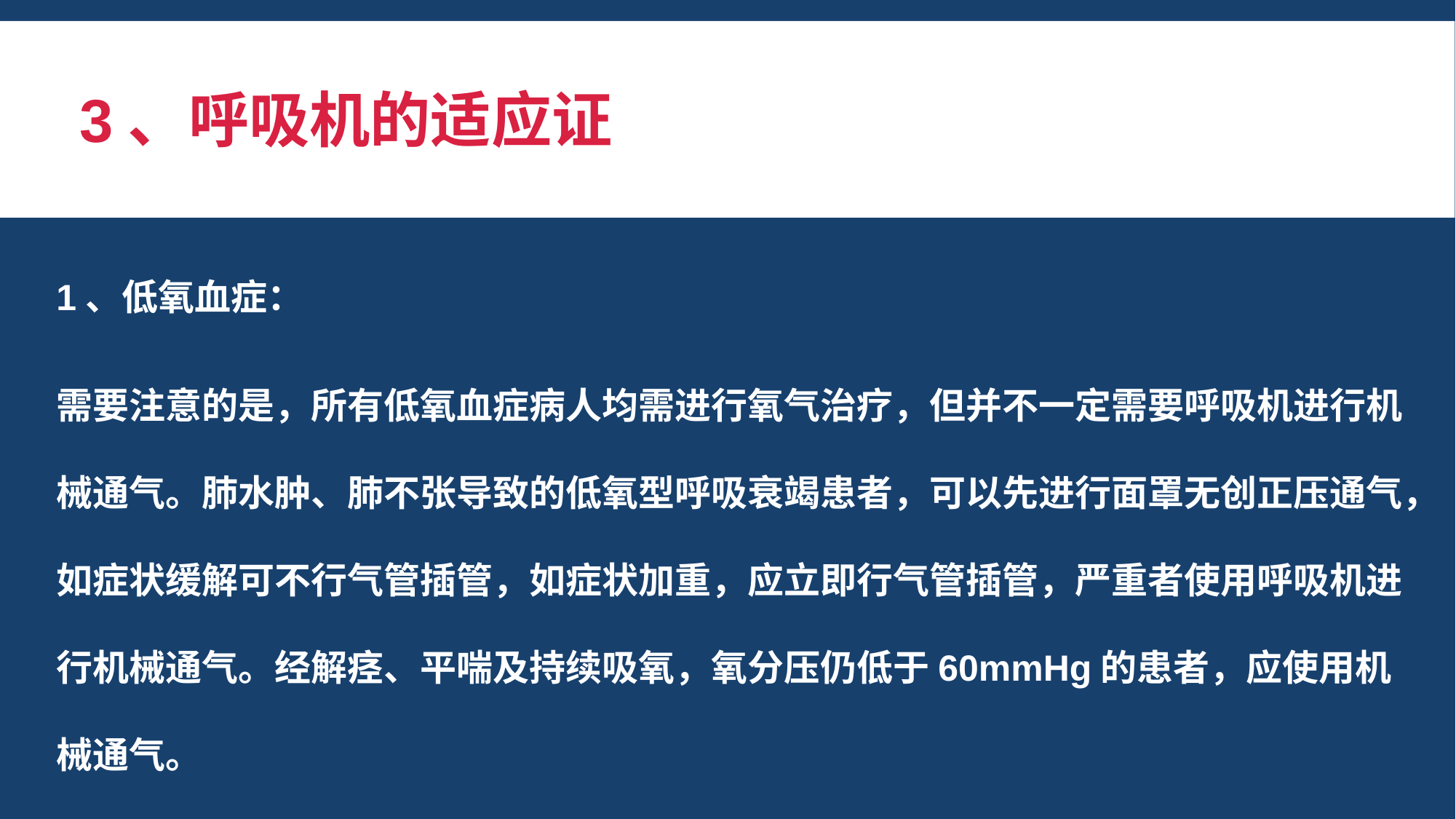

# 3、呼吸机的适应证
1、低氧血症：
需要注意的是，所有低氧血症病人均需进行氧气治疗，但并不一定需要呼吸机进行机械通气。肺水肿、肺不张导致的低氧型呼吸衰竭患者，可以先进行面罩无创正压通气，如症状缓解可不行气管插管，如症状加重，应立即行气管插管，严重者使用呼吸机进行机械通气。经解痉、平喘及持续吸氧，氧分压仍低于60mmHg的患者，应使用机械通气。